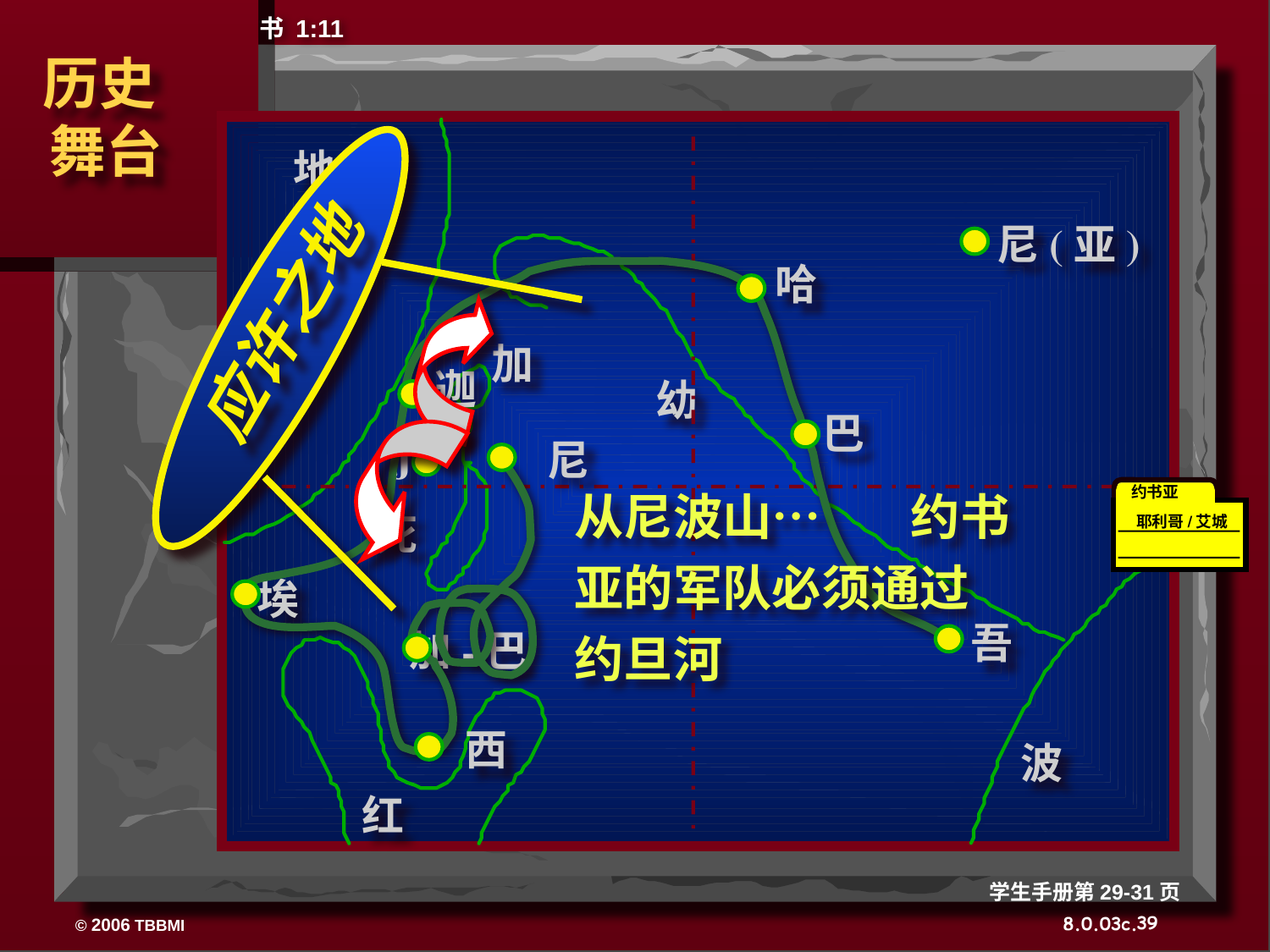

书 1:11

 历史
 舞台

应许之地

地

尼(亚)

哈

加

迦

幼

巴

J
尼

从尼波山…        约书亚的军队必须通过约旦河
约书亚

死
耶利哥/艾城

埃

吾
加-巴

西
波

红
学生手册第29-31页

39